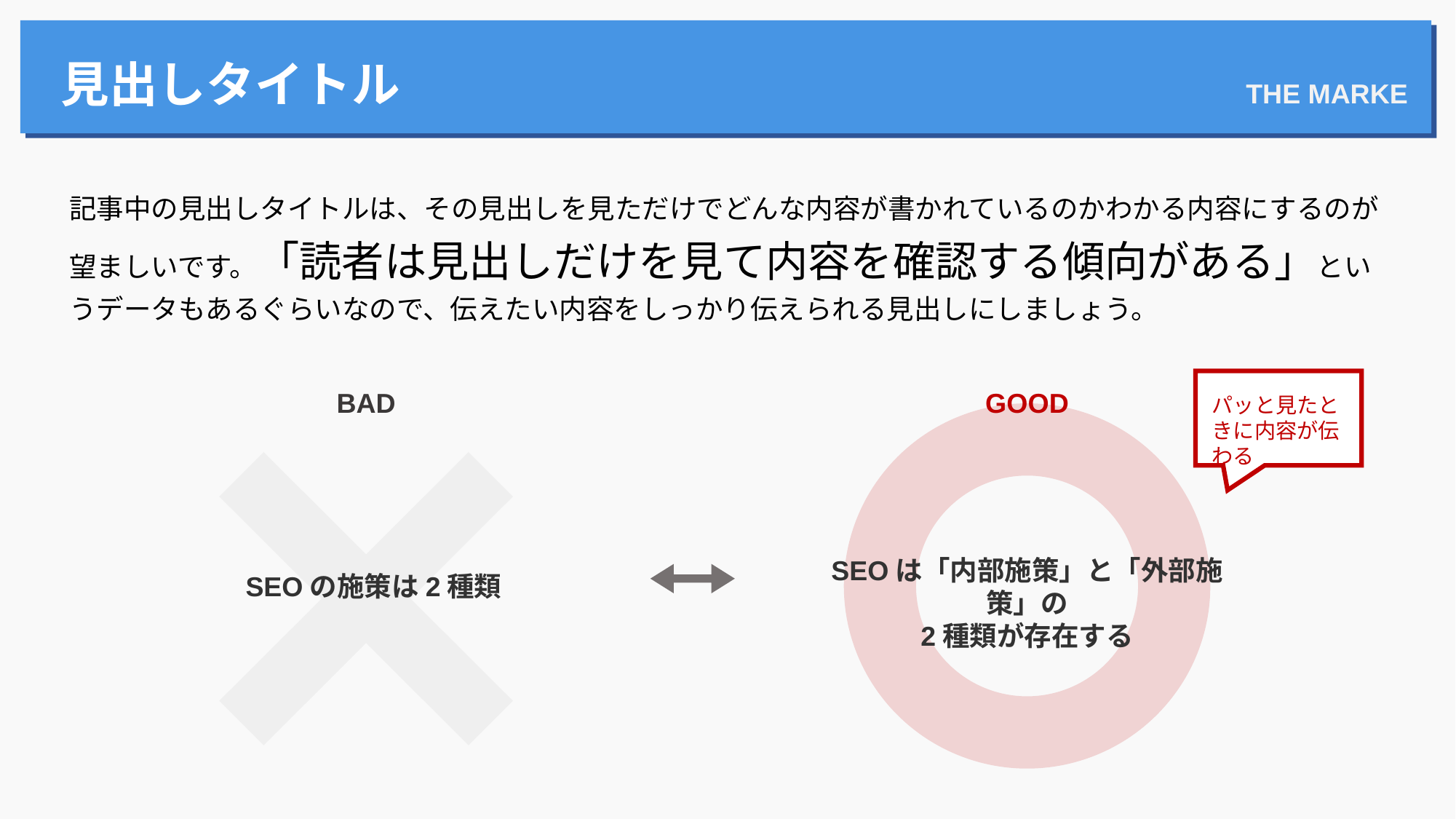

THE MARKE
見出しタイトル
記事中の見出しタイトルは、その見出しを見ただけでどんな内容が書かれているのかわかる内容にするのが望ましいです。「読者は見出しだけを見て内容を確認する傾向がある」というデータもあるぐらいなので、伝えたい内容をしっかり伝えられる見出しにしましょう。

BAD
GOOD
パッと見たときに内容が伝わる

SEOは「内部施策」と「外部施策」の
2種類が存在する
SEOの施策は2種類